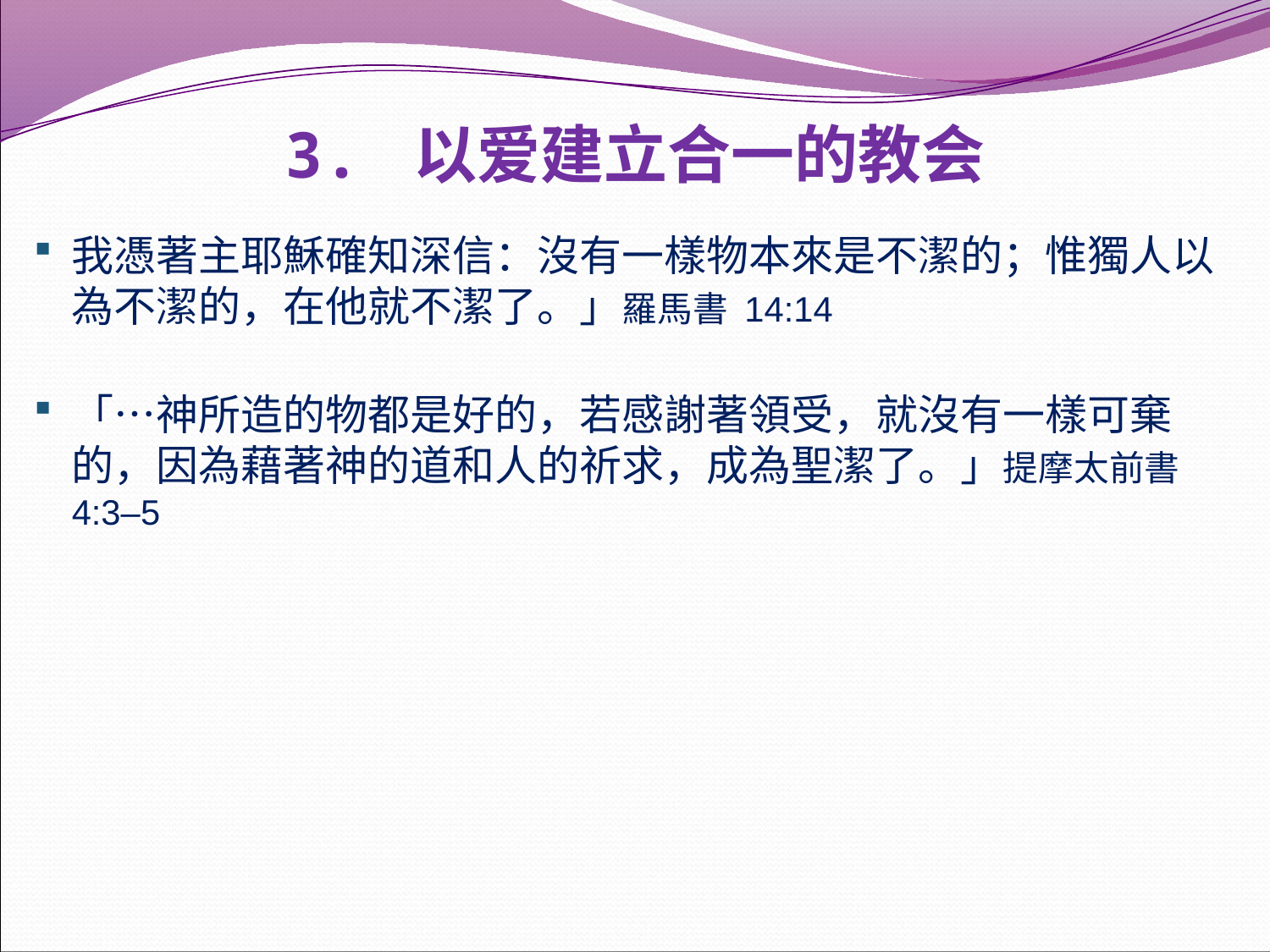

# 3. 以爱建立合一的教会
我憑著主耶穌確知深信：沒有一樣物本來是不潔的；惟獨人以為不潔的，在他就不潔了。」羅馬書 14:14

「…神所造的物都是好的，若感謝著領受，就沒有一樣可棄的，因為藉著神的道和人的祈求，成為聖潔了。」提摩太前書 4:3–5